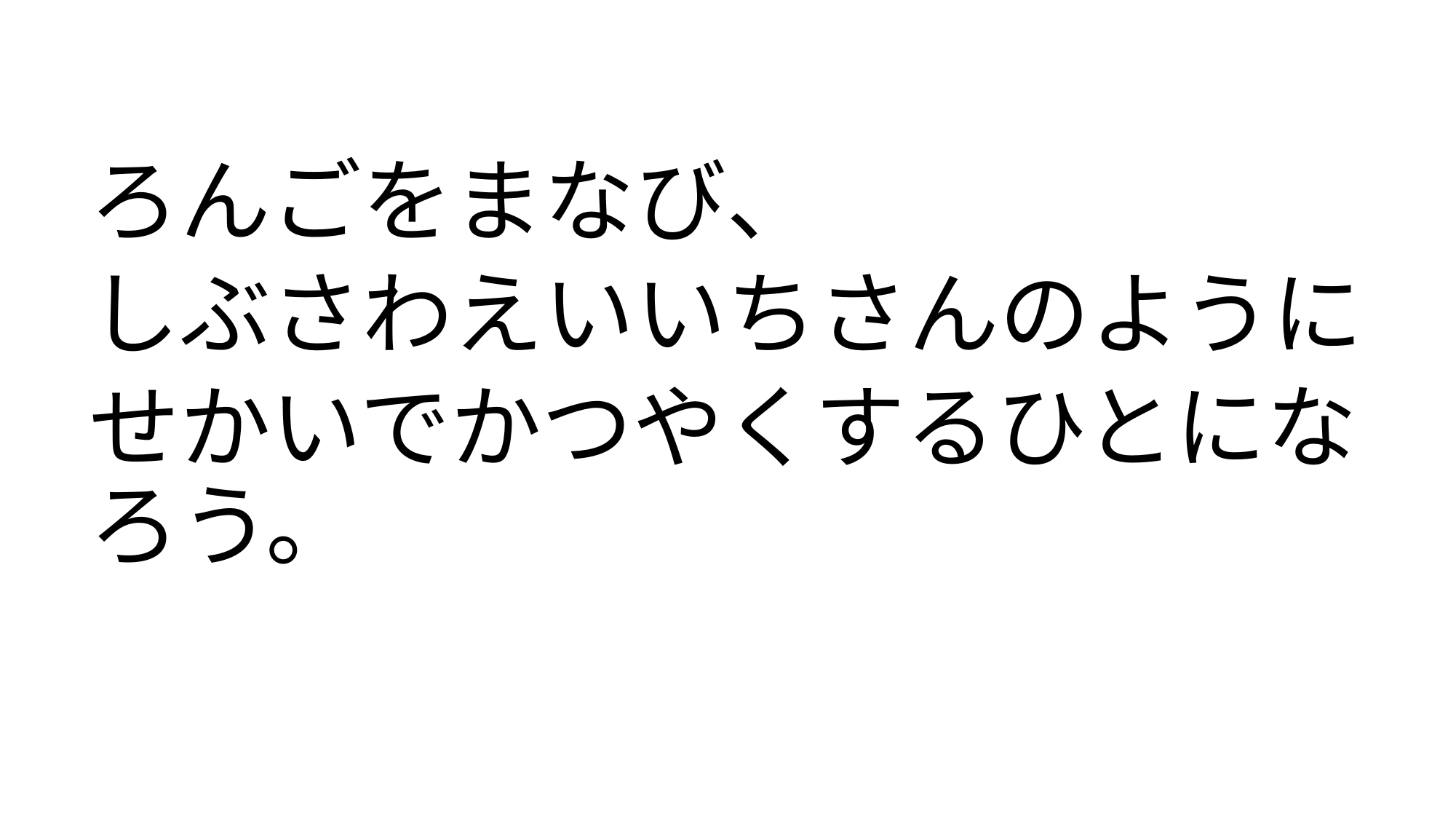

ろんごをまなび、
しぶさわえいいちさんのように
せかいでかつやくするひとになろう。